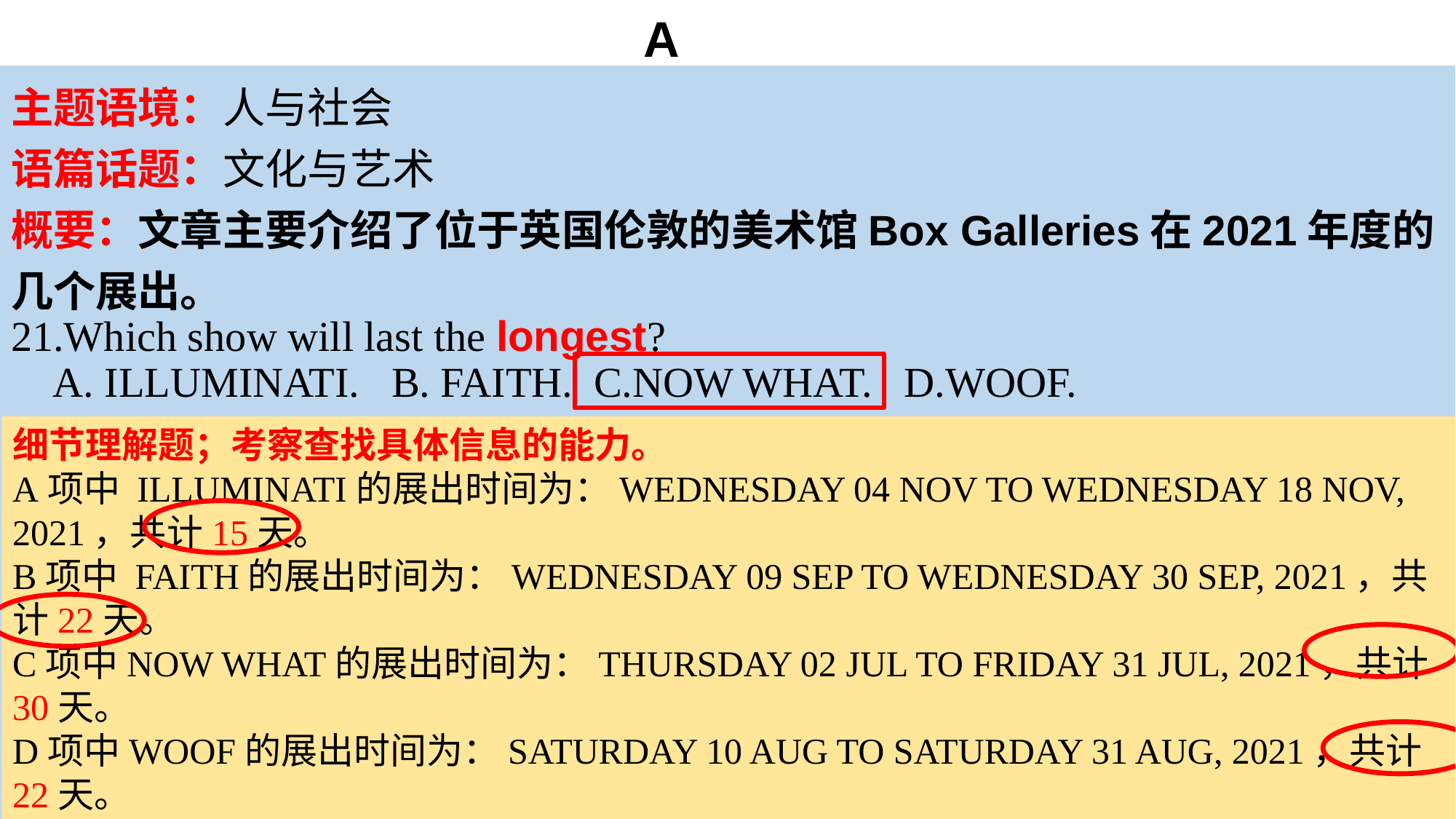

# A
主题语境：人与社会
语篇话题：文化与艺术
概要：文章主要介绍了位于英国伦敦的美术馆Box Galleries在2021年度的几个展出。
Which show will last the longest?
    A. ILLUMINATI.   B. FAITH.  C.NOW WHAT.   D.WOOF.

细节理解题；考察查找具体信息的能力。
A项中 ILLUMINATI的展出时间为：WEDNESDAY 04 NOV TO WEDNESDAY 18 NOV, 2021，共计15天。
B项中 FAITH的展出时间为：WEDNESDAY 09 SEP TO WEDNESDAY 30 SEP, 2021，共计22天。
C项中NOW WHAT的展出时间为：THURSDAY 02 JUL TO FRIDAY 31 JUL, 2021，共计30天。
D项中WOOF的展出时间为：SATURDAY 10 AUG TO SATURDAY 31 AUG, 2021，共计22天。